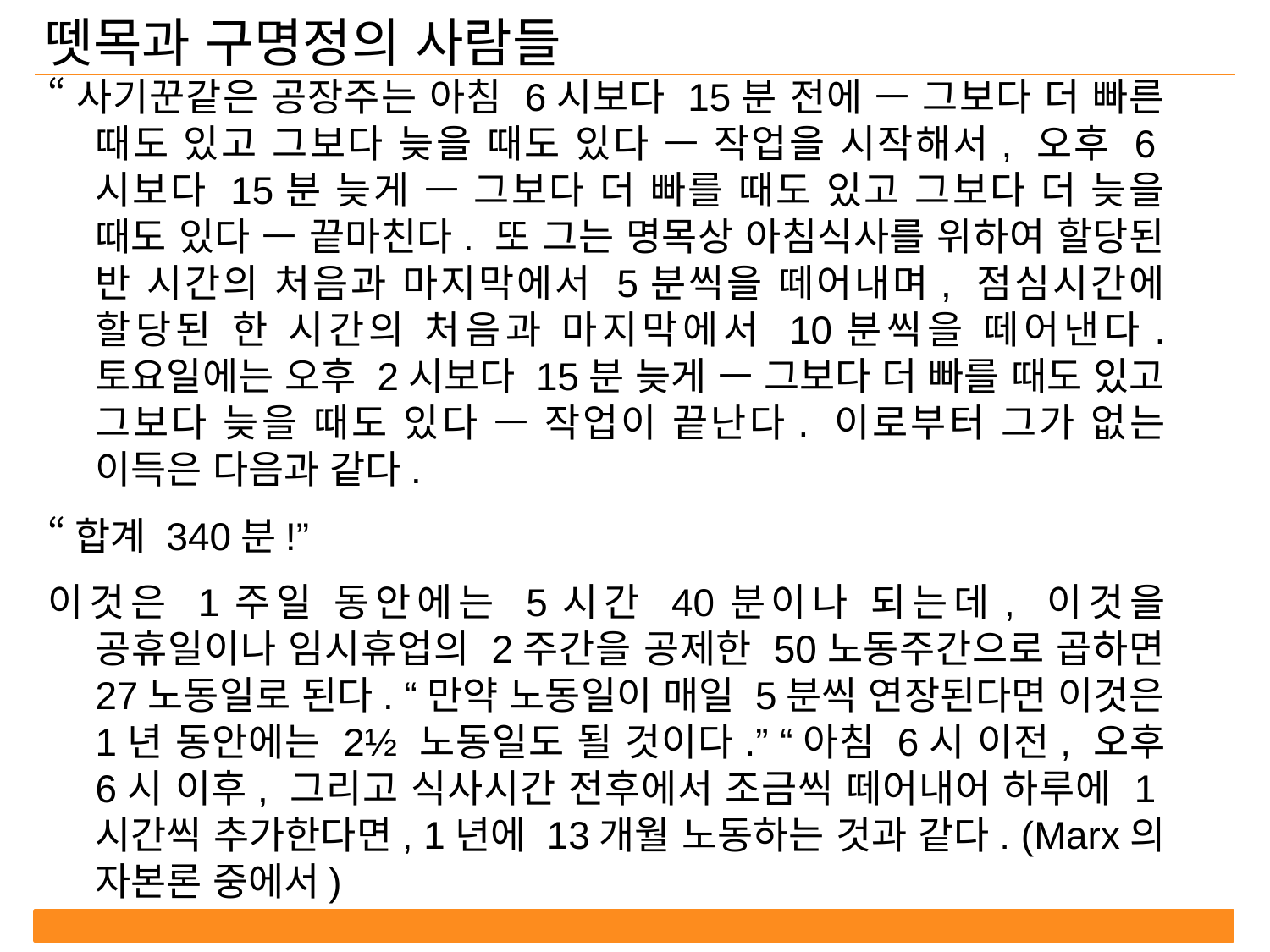

뗏목과 구명정의 사람들
“사기꾼같은 공장주는 아침 6시보다 15분 전에 — 그보다 더 빠른 때도 있고 그보다 늦을 때도 있다 — 작업을 시작해서, 오후 6시보다 15분 늦게 — 그보다 더 빠를 때도 있고 그보다 더 늦을 때도 있다 — 끝마친다. 또 그는 명목상 아침식사를 위하여 할당된 반 시간의 처음과 마지막에서 5분씩을 떼어내며, 점심시간에 할당된 한 시간의 처음과 마지막에서 10분씩을 떼어낸다. 토요일에는 오후 2시보다 15분 늦게 — 그보다 더 빠를 때도 있고 그보다 늦을 때도 있다 — 작업이 끝난다. 이로부터 그가 없는 이득은 다음과 같다.

“합계 340분!”

이것은 1주일 동안에는 5시간 40분이나 되는데, 이것을 공휴일이나 임시휴업의 2주간을 공제한 50노동주간으로 곱하면 27노동일로 된다. “만약 노동일이 매일 5분씩 연장된다면 이것은 1년 동안에는 2½ 노동일도 될 것이다.” “아침 6시 이전, 오후 6시 이후, 그리고 식사시간 전후에서 조금씩 떼어내어 하루에 1시간씩 추가한다면, 1년에 13개월 노동하는 것과 같다. (Marx의 자본론 중에서)